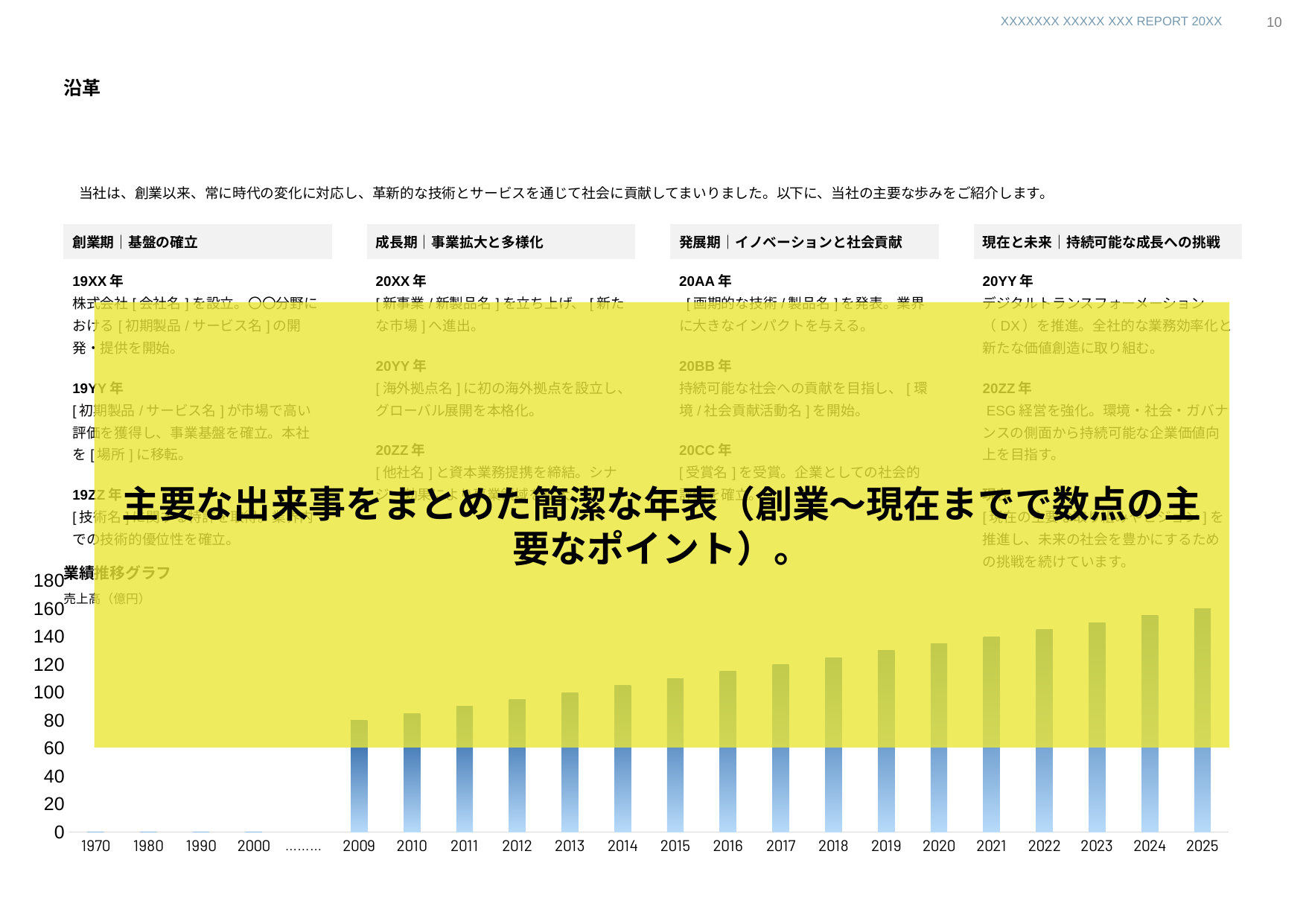

HP
10
# 沿革
当社は、創業以来、常に時代の変化に対応し、革新的な技術とサービスを通じて社会に貢献してまいりました。以下に、当社の主要な歩みをご紹介します。
| 創業期｜基盤の確立 |
| --- |
| 19XX年 株式会社[会社名]を設立。〇〇分野における[初期製品/サービス名]の開発・提供を開始。 |
| 19YY年 [初期製品/サービス名]が市場で高い評価を獲得し、事業基盤を確立。本社を[場所]に移転。 |
| 19ZZ年 [技術名]に関する特許を取得。業界内での技術的優位性を確立。 |
| 成長期｜事業拡大と多様化 |
| --- |
| 20XX年 [新事業/新製品名]を立ち上げ、[新たな市場]へ進出。 |
| 20YY年 [海外拠点名]に初の海外拠点を設立し、グローバル展開を本格化。 |
| 20ZZ年 [他社名]と資本業務提携を締結。シナジー効果により事業領域を拡大。 |
| 発展期｜イノベーションと社会貢献 |
| --- |
| 20AA年 [画期的な技術/製品名]を発表。業界に大きなインパクトを与える。 |
| 20BB年 持続可能な社会への貢献を目指し、[環境/社会貢献活動名]を開始。 |
| 20CC年 [受賞名]を受賞。企業としての社会的評価を確立。 |
| 現在と未来｜持続可能な成長への挑戦 |
| --- |
| 20YY年 デジタルトランスフォーメーション（DX）を推進。全社的な業務効率化と新たな価値創造に取り組む。 |
| 20ZZ年 ESG経営を強化。環境・社会・ガバナンスの側面から持続可能な企業価値向上を目指す。 |
| 現在 [現在の主要な取り組みやビジョン]を推進し、未来の社会を豊かにするための挑戦を続けています。 |
主要な出来事をまとめた簡潔な年表（創業〜現在までで数点の主要なポイント）。
業績推移グラフ

### Chart

| Category | 売上高（億円） |
|---|---|
| 1970 | 0.0 |
| 1980 | 0.0 |
| 1990 | 0.0 |
| 2000 | 0.0 |
|  | None |
| 2009 | 80.0 |
| 2010 | 85.0 |
| 2011 | 90.0 |
| 2012 | 95.0 |
| 2013 | 100.0 |
| 2014 | 105.0 |
| 2015 | 110.0 |
| 2016 | 115.0 |
| 2017 | 120.0 |
| 2018 | 125.0 |
| 2019 | 130.0 |
| 2020 | 135.0 |
| 2021 | 140.0 |
| 2022 | 145.0 |
| 2023 | 150.0 |
| 2024 | 155.0 |
| 2025 | 160.0 |
売上高（億円）
………